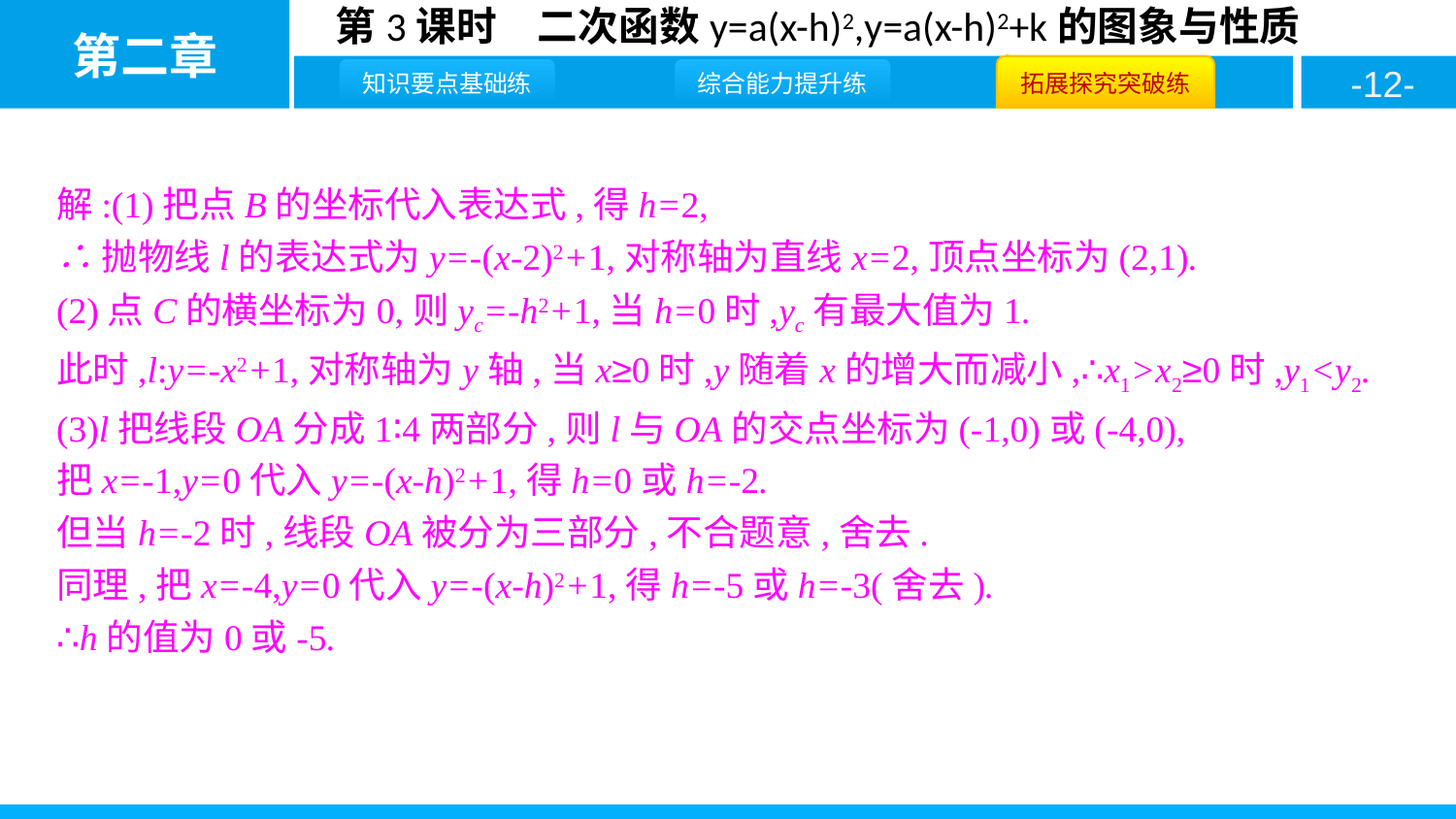

解:(1)把点B的坐标代入表达式,得h=2,
∴抛物线l的表达式为y=-(x-2)2+1,对称轴为直线x=2,顶点坐标为(2,1).
(2)点C的横坐标为0,则yc=-h2+1,当h=0时,yc有最大值为1.
此时,l:y=-x2+1,对称轴为y轴,当x≥0时,y随着x的增大而减小,∴x1>x2≥0时,y1<y2.
(3)l把线段OA分成1∶4两部分,则l与OA的交点坐标为(-1,0)或(-4,0),
把x=-1,y=0代入y=-(x-h)2+1,得h=0或h=-2.
但当h=-2时,线段OA被分为三部分,不合题意,舍去.
同理,把x=-4,y=0代入y=-(x-h)2+1,得h=-5或h=-3(舍去).
∴h的值为0或-5.